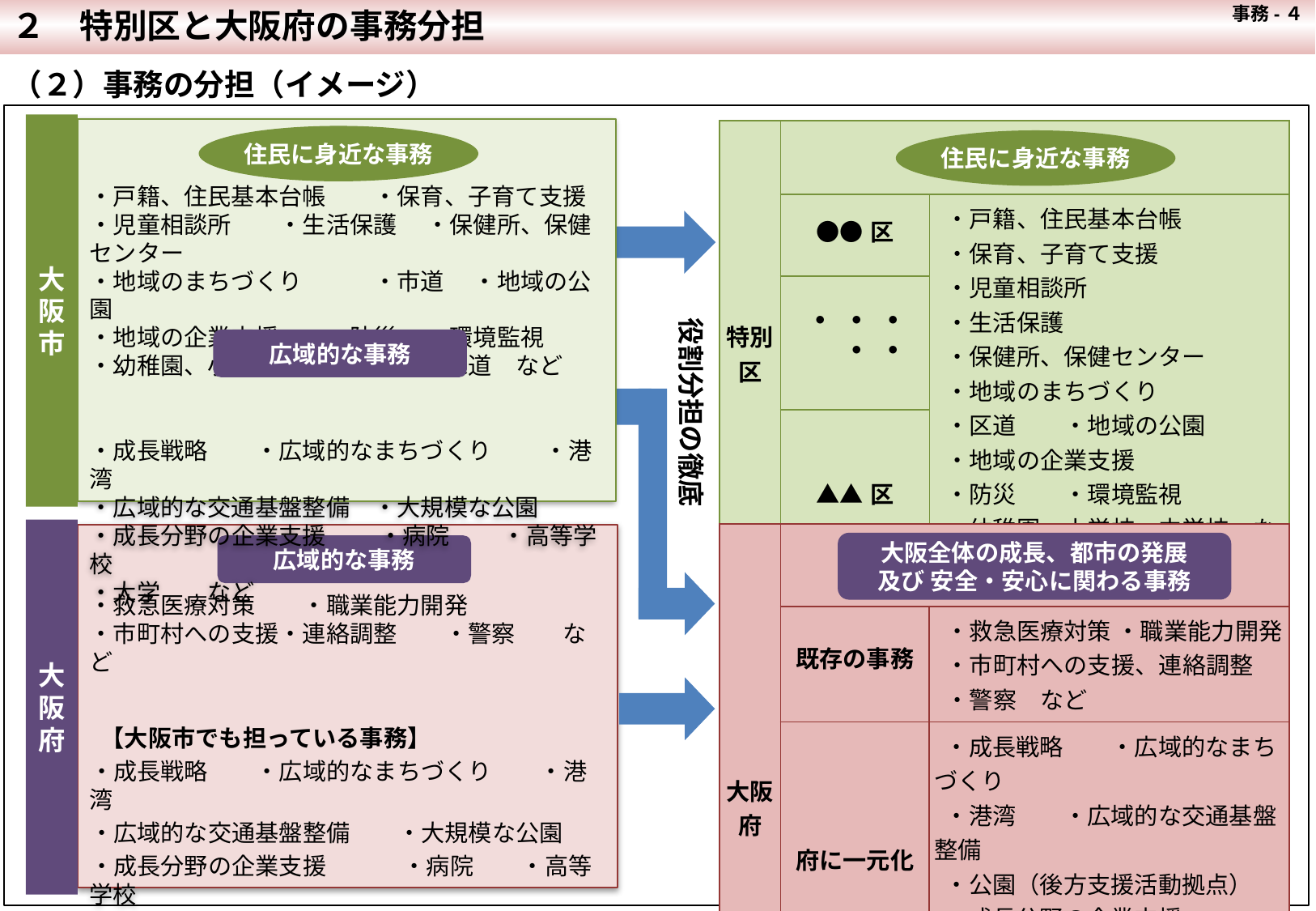

２　特別区と大阪府の事務分担
 事務-４
（２）事務の分担（イメージ）

大阪市

・戸籍、住民基本台帳　　・保育、子育て支援
・児童相談所　　・生活保護　 ・保健所、保健センター
・地域のまちづくり　　　・市道　 ・地域の公園
・地域の企業支援　　・防災　 ・環境監視
・幼稚園、小学校、中学校　　・水道　など

・成長戦略　　・広域的なまちづくり　　 ・港湾
・広域的な交通基盤整備　・大規模な公園
・成長分野の企業支援　　 ・病院　　 ・高等学校
・大学　　など
| 特別区 |  |  |
| --- | --- | --- |
|  | ●●区 | ・戸籍、住民基本台帳 ・保育、子育て支援　　 ・児童相談所 ・生活保護 ・保健所、保健センター ・地域のまちづくり ・区道　　・地域の公園 ・地域の企業支援 ・防災　　・環境監視 ・幼稚園、小学校、中学校　など |
|  |  |  |
|  | ▲▲区 |  |
住民に身近な事務
住民に身近な事務

・・・・・
役割分担の徹底
広域的な事務

大阪府
| 大阪府 |  |  |
| --- | --- | --- |
|  | 既存の事務 | ・救急医療対策 ・職業能力開発 ・市町村への支援、連絡調整 ・警察　など |
|  | 府に一元化 | ・成長戦略　　・広域的なまちづくり ・港湾　　・広域的な交通基盤整備 ・公園（後方支援活動拠点） ・成長分野の企業支援 ・病院　　・高等学校　　・大学　など |
|  | 市から承継 | ・消防　　・水道　など |

・救急医療対策　　・職業能力開発
・市町村への支援・連絡調整　　・警察　　など

 【大阪市でも担っている事務】
・成長戦略　　・広域的なまちづくり　　・港湾
・広域的な交通基盤整備　　・大規模な公園
・成長分野の企業支援　　 　・病院　　・高等学校
・大学　　など
大阪全体の成長、都市の発展
及び 安全・安心に関わる事務
広域的な事務